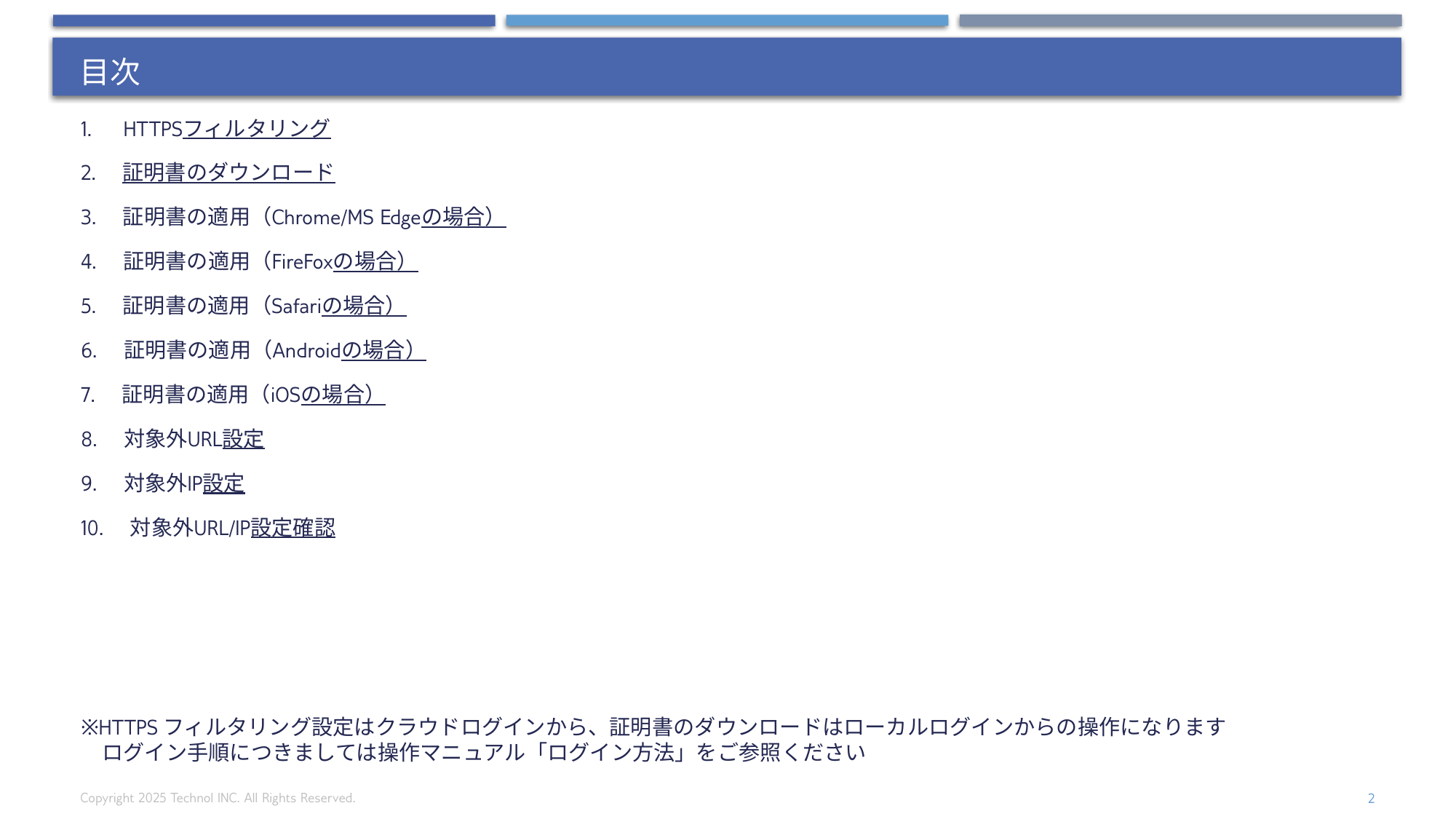

# 目次
1.　HTTPSフィルタリング
2.　証明書のダウンロード
3.　証明書の適用（Chrome/MS Edgeの場合）
4.　証明書の適用（FireFoxの場合）
5.　証明書の適用（Safariの場合）
6.　証明書の適用（Androidの場合）
7.　証明書の適用（iOSの場合）
8.　対象外URL設定
9.　対象外IP設定
10.　対象外URL/IP設定確認

※HTTPSフィルタリング設定はクラウドログインから、証明書のダウンロードはローカルログインからの操作になります
　ログイン手順につきましては操作マニュアル「ログイン方法」をご参照ください
Copyright 2025 Technol INC. All Rights Reserved.
2